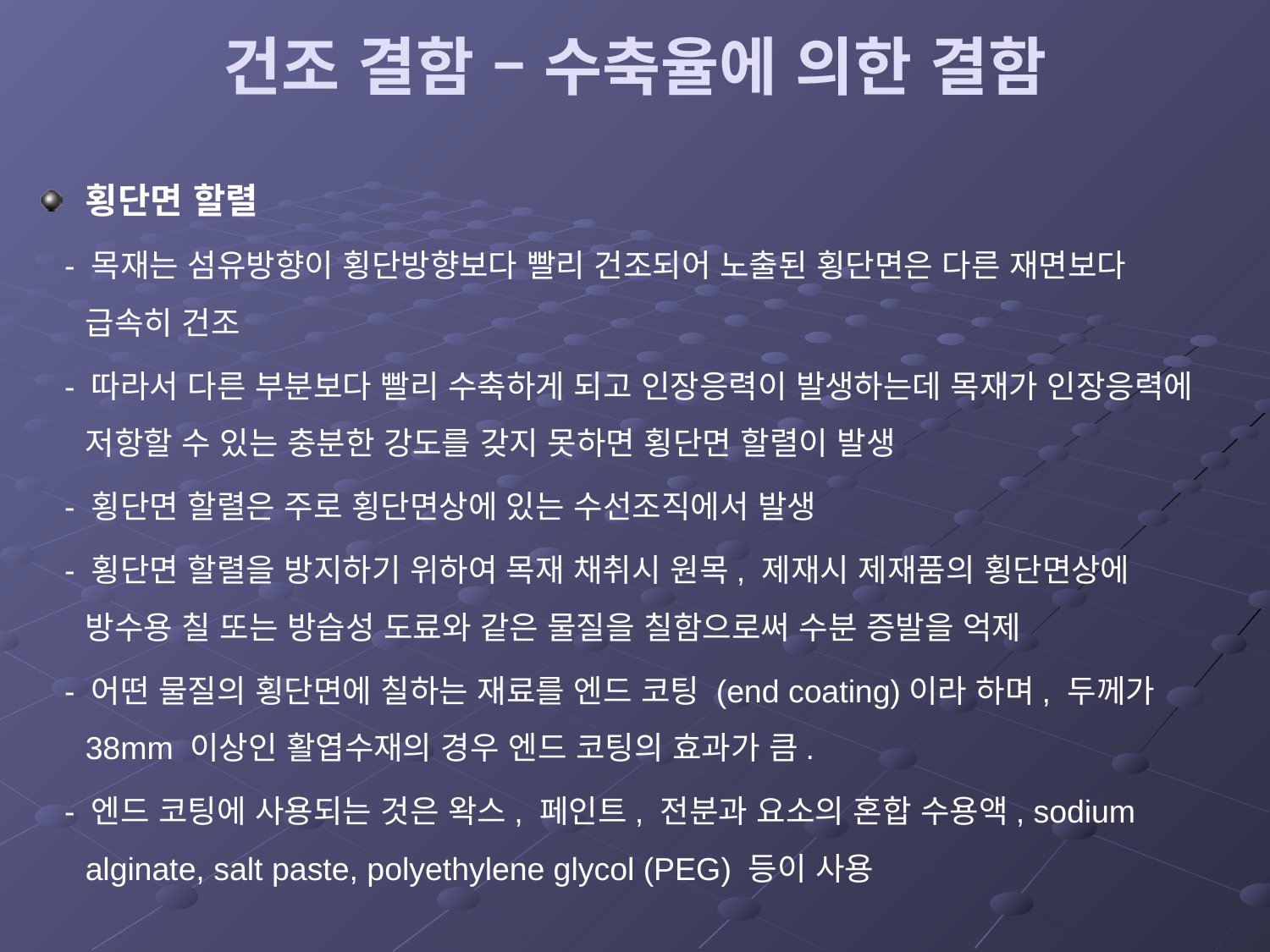

# 건조 결함 – 수축율에 의한 결함
횡단면 할렬
   - 목재는 섬유방향이 횡단방향보다 빨리 건조되어 노출된 횡단면은 다른 재면보다 급속히 건조
   - 따라서 다른 부분보다 빨리 수축하게 되고 인장응력이 발생하는데 목재가 인장응력에 저항할 수 있는 충분한 강도를 갖지 못하면 횡단면 할렬이 발생
   - 횡단면 할렬은 주로 횡단면상에 있는 수선조직에서 발생
   - 횡단면 할렬을 방지하기 위하여 목재 채취시 원목, 제재시 제재품의 횡단면상에 방수용 칠 또는 방습성 도료와 같은 물질을 칠함으로써 수분 증발을 억제
   - 어떤 물질의 횡단면에 칠하는 재료를 엔드 코팅 (end coating)이라 하며, 두께가 38mm 이상인 활엽수재의 경우 엔드 코팅의 효과가 큼.
   - 엔드 코팅에 사용되는 것은 왁스, 페인트, 전분과 요소의 혼합 수용액, sodium alginate, salt paste, polyethylene glycol (PEG) 등이 사용